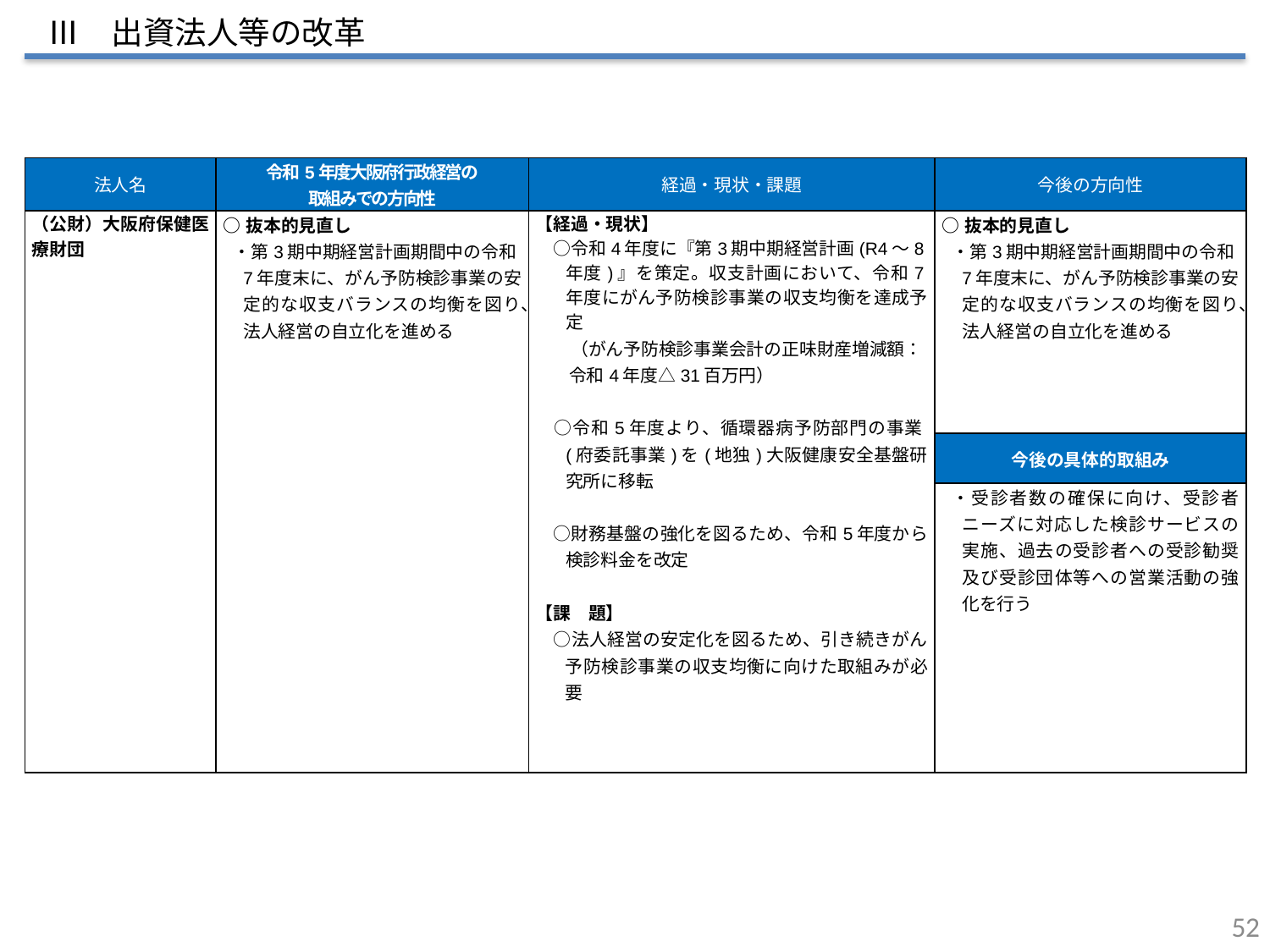

Ⅲ　出資法人等の改革
| 法人名 | 令和5年度大阪府行政経営の 取組みでの方向性 | 経過・現状・課題 | 今後の方向性 |
| --- | --- | --- | --- |
| （公財）大阪府保健医療財団 | ○抜本的見直し ・第3期中期経営計画期間中の令和7年度末に、がん予防検診事業の安定的な収支バランスの均衡を図り、法人経営の自立化を進める | 【経過・現状】 　○令和4年度に『第3期中期経営計画(R4～8年度)』を策定。収支計画において、令和7年度にがん予防検診事業の収支均衡を達成予定 　　（がん予防検診事業会計の正味財産増減額： 令和4年度△31百万円） 　○令和5年度より、循環器病予防部門の事業(府委託事業)を(地独)大阪健康安全基盤研究所に移転 　○財務基盤の強化を図るため、令和5年度から検診料金を改定 【課　題】 　○法人経営の安定化を図るため、引き続きがん予防検診事業の収支均衡に向けた取組みが必要 | ○抜本的見直し ・第3期中期経営計画期間中の令和7年度末に、がん予防検診事業の安定的な収支バランスの均衡を図り、法人経営の自立化を進める |
|  |  |  | 今後の具体的取組み |
|  |  |  | ・受診者数の確保に向け、受診者ニーズに対応した検診サービスの実施、過去の受診者への受診勧奨及び受診団体等への営業活動の強化を行う |
52